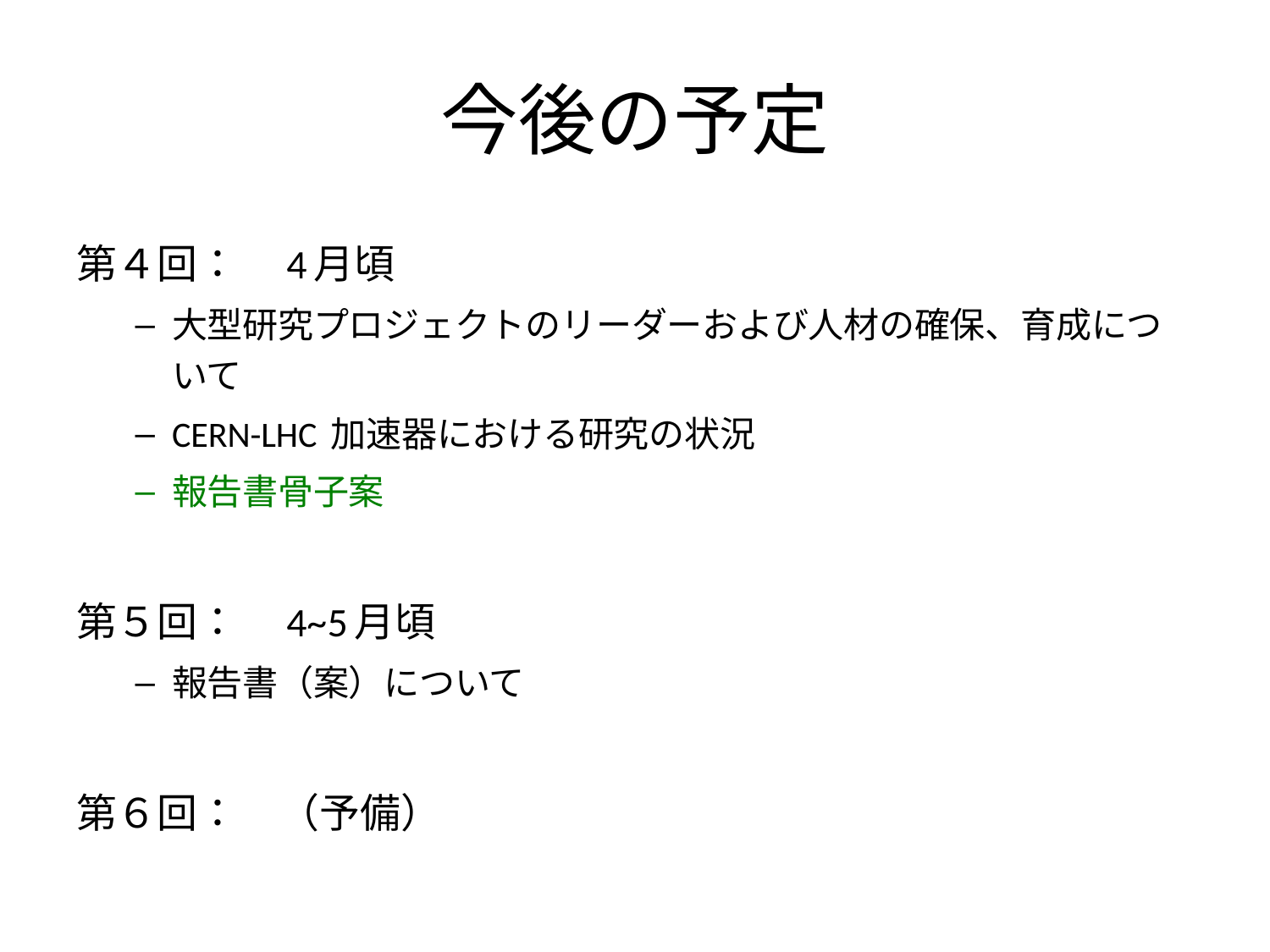

# 今後の予定

第４回：　4月頃
大型研究プロジェクトのリーダーおよび人材の確保、育成について
CERN-LHC 加速器における研究の状況
報告書骨子案

第５回：　4~5月頃
報告書（案）について

第６回：　（予備）